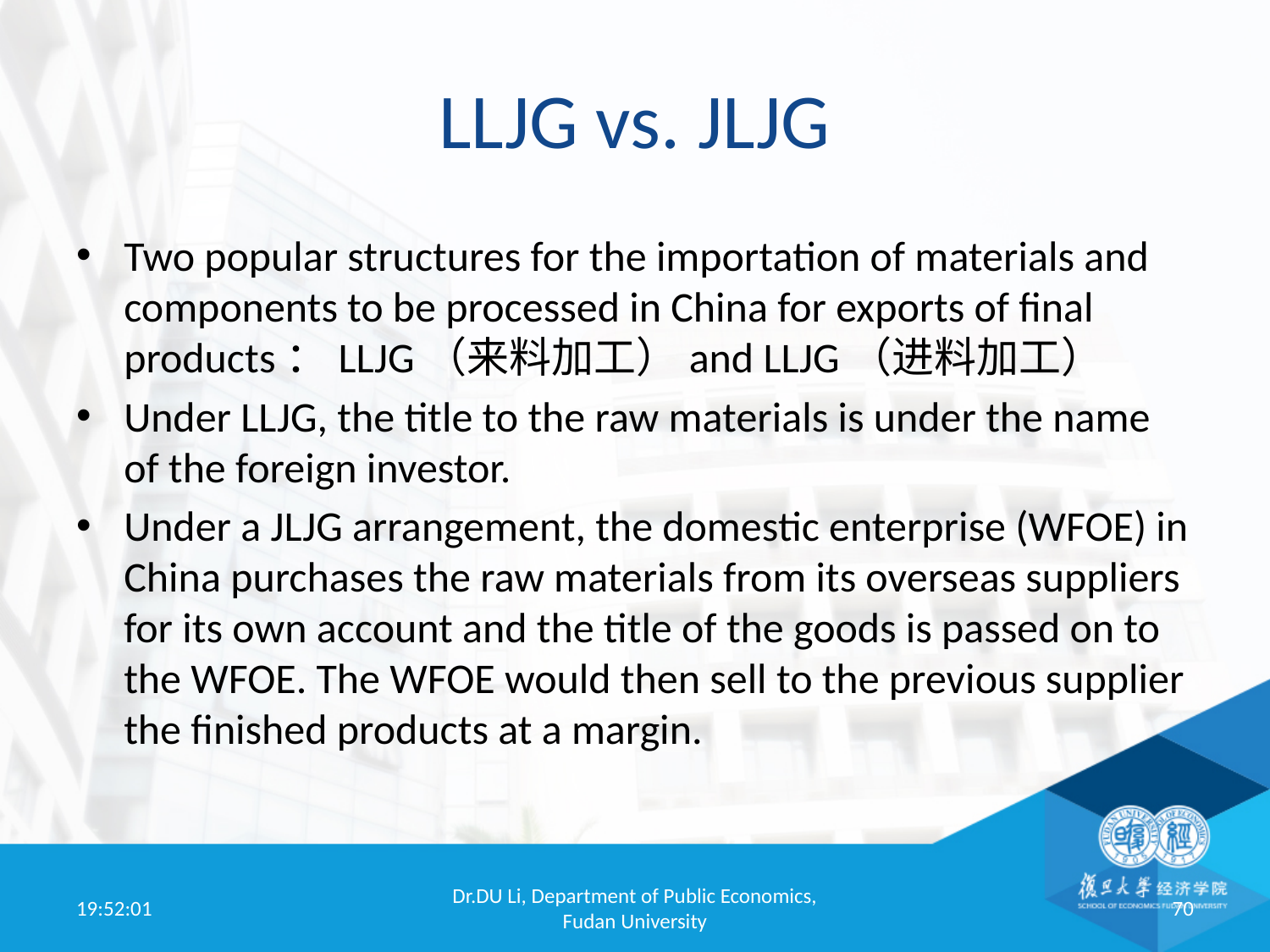

# LLJG vs. JLJG
Two popular structures for the importation of materials and components to be processed in China for exports of final products：LLJG（来料加工）and LLJG（进料加工）
Under LLJG, the title to the raw materials is under the name of the foreign investor.
Under a JLJG arrangement, the domestic enterprise (WFOE) in China purchases the raw materials from its overseas suppliers for its own account and the title of the goods is passed on to the WFOE. The WFOE would then sell to the previous supplier the finished products at a margin.

19:52:01
Dr.DU Li, Department of Public Economics, Fudan University
70